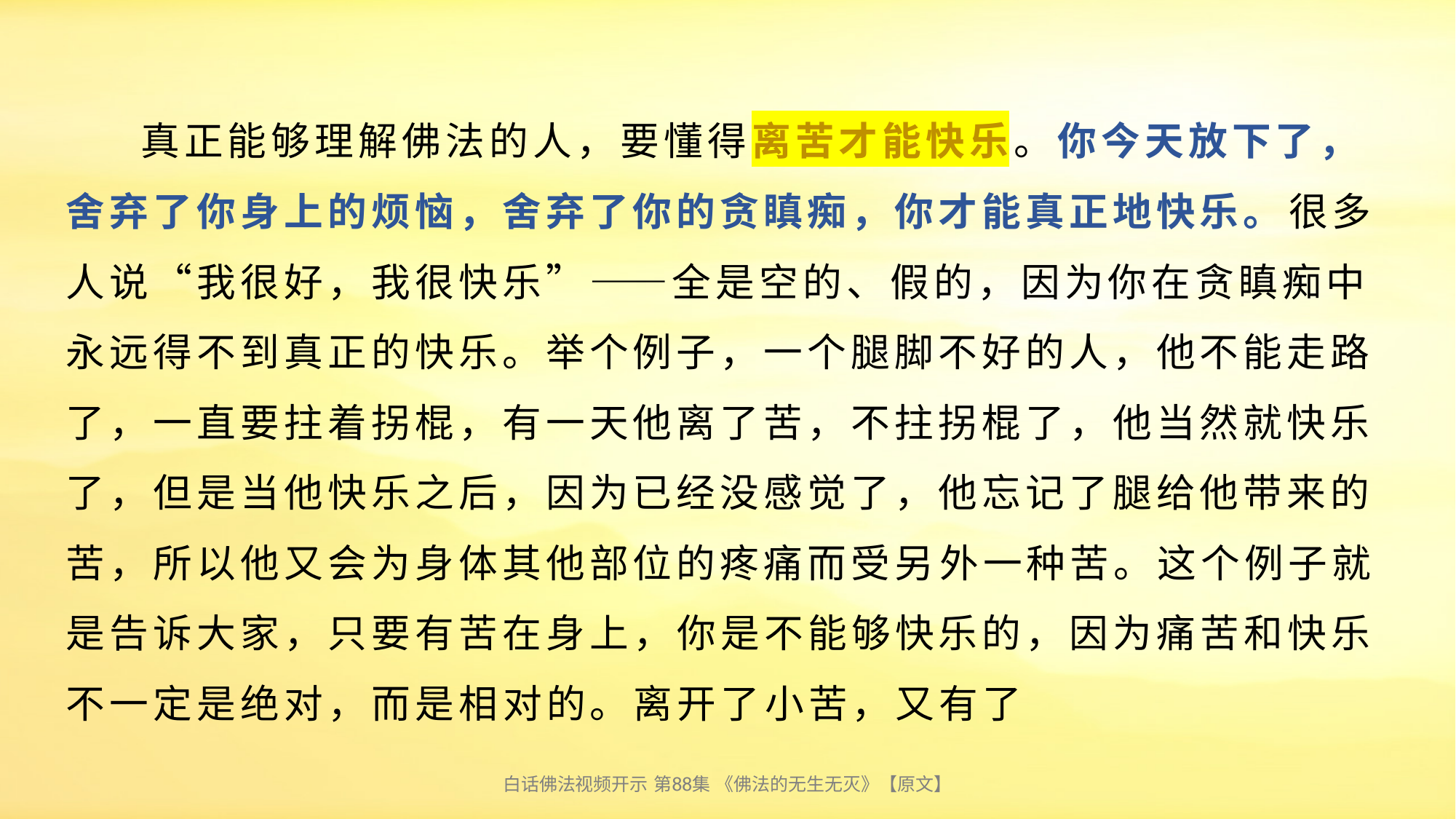

# 真正能够理解佛法的人，要懂得离苦才能快乐。你今天放下了，舍弃了你身上的烦恼，舍弃了你的贪瞋痴，你才能真正地快乐。很多人说“我很好，我很快乐”——全是空的、假的，因为你在贪瞋痴中永远得不到真正的快乐。举个例子，一个腿脚不好的人，他不能走路了，一直要拄着拐棍，有一天他离了苦，不拄拐棍了，他当然就快乐了，但是当他快乐之后，因为已经没感觉了，他忘记了腿给他带来的苦，所以他又会为身体其他部位的疼痛而受另外一种苦。这个例子就是告诉大家，只要有苦在身上，你是不能够快乐的，因为痛苦和快乐不一定是绝对，而是相对的。离开了小苦，又有了
白话佛法视频开示 第88集 《佛法的无生无灭》【原文】